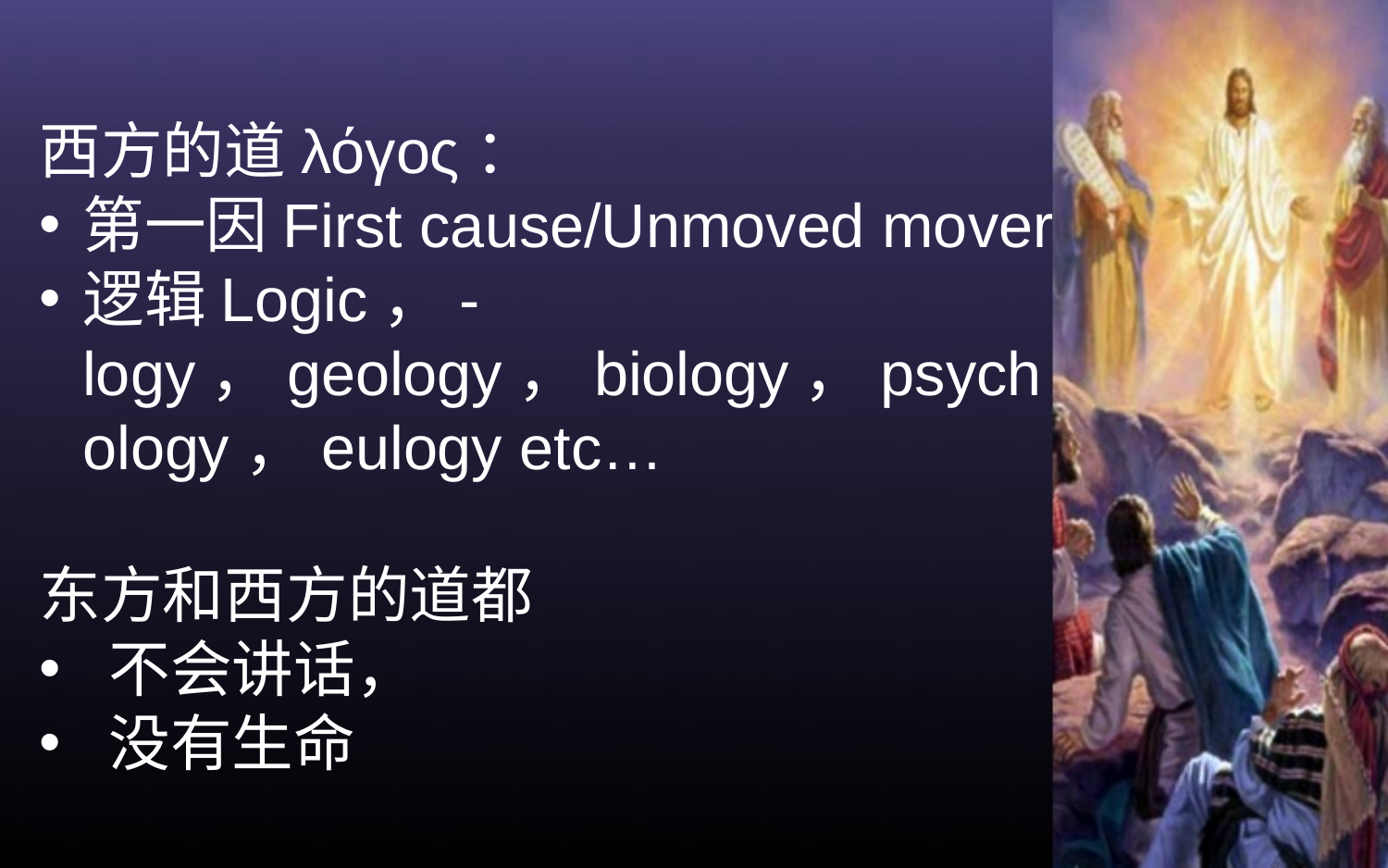

西方的道λόγος：
第一因First cause/Unmoved mover
逻辑Logic，-logy，geology，biology，psychology，eulogy etc…

东方和西方的道都
不会讲话，
没有生命